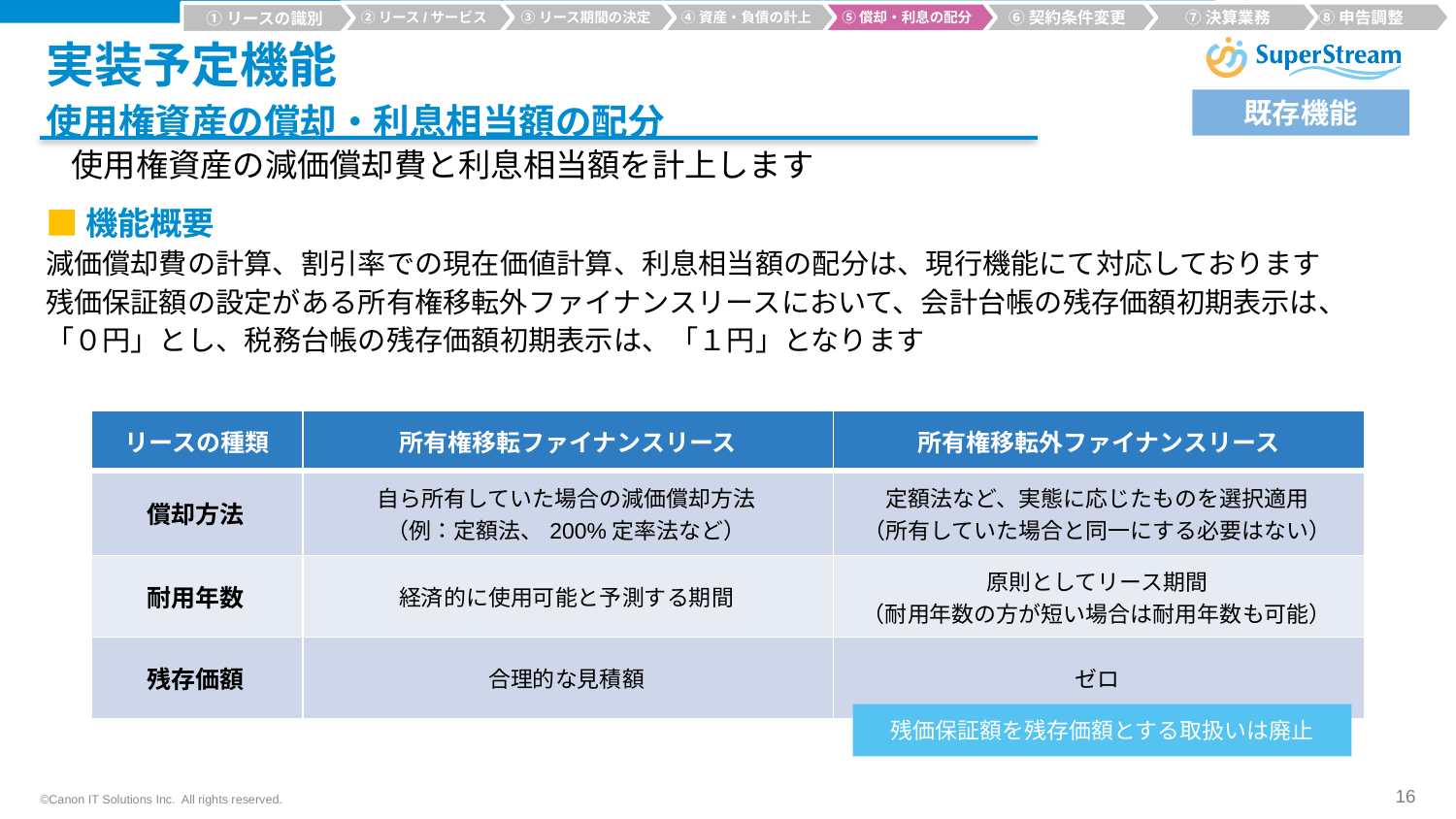

②リース/サービス
③リース期間の決定
④資産・負債の計上
⑤償却・利息の配分
⑥契約条件変更
⑦決算業務
⑧申告調整
①リースの識別
# 実装予定機能
既存機能
使用権資産の償却・利息相当額の配分
使用権資産の減価償却費と利息相当額を計上します
■機能概要
減価償却費の計算、割引率での現在価値計算、利息相当額の配分は、現行機能にて対応しております
残価保証額の設定がある所有権移転外ファイナンスリースにおいて、会計台帳の残存価額初期表示は、
「０円」とし、税務台帳の残存価額初期表示は、「１円」となります
| リースの種類 | 所有権移転ファイナンスリース | 所有権移転外ファイナンスリース |
| --- | --- | --- |
| 償却方法 | 自ら所有していた場合の減価償却方法 （例：定額法、200%定率法など） | 定額法など、実態に応じたものを選択適用 （所有していた場合と同一にする必要はない） |
| 耐用年数 | 経済的に使用可能と予測する期間 | 原則としてリース期間 （耐用年数の方が短い場合は耐用年数も可能） |
| 残存価額 | 合理的な見積額 | ゼロ |
残価保証額を残存価額とする取扱いは廃止
©Canon IT Solutions Inc.  All rights reserved.
16